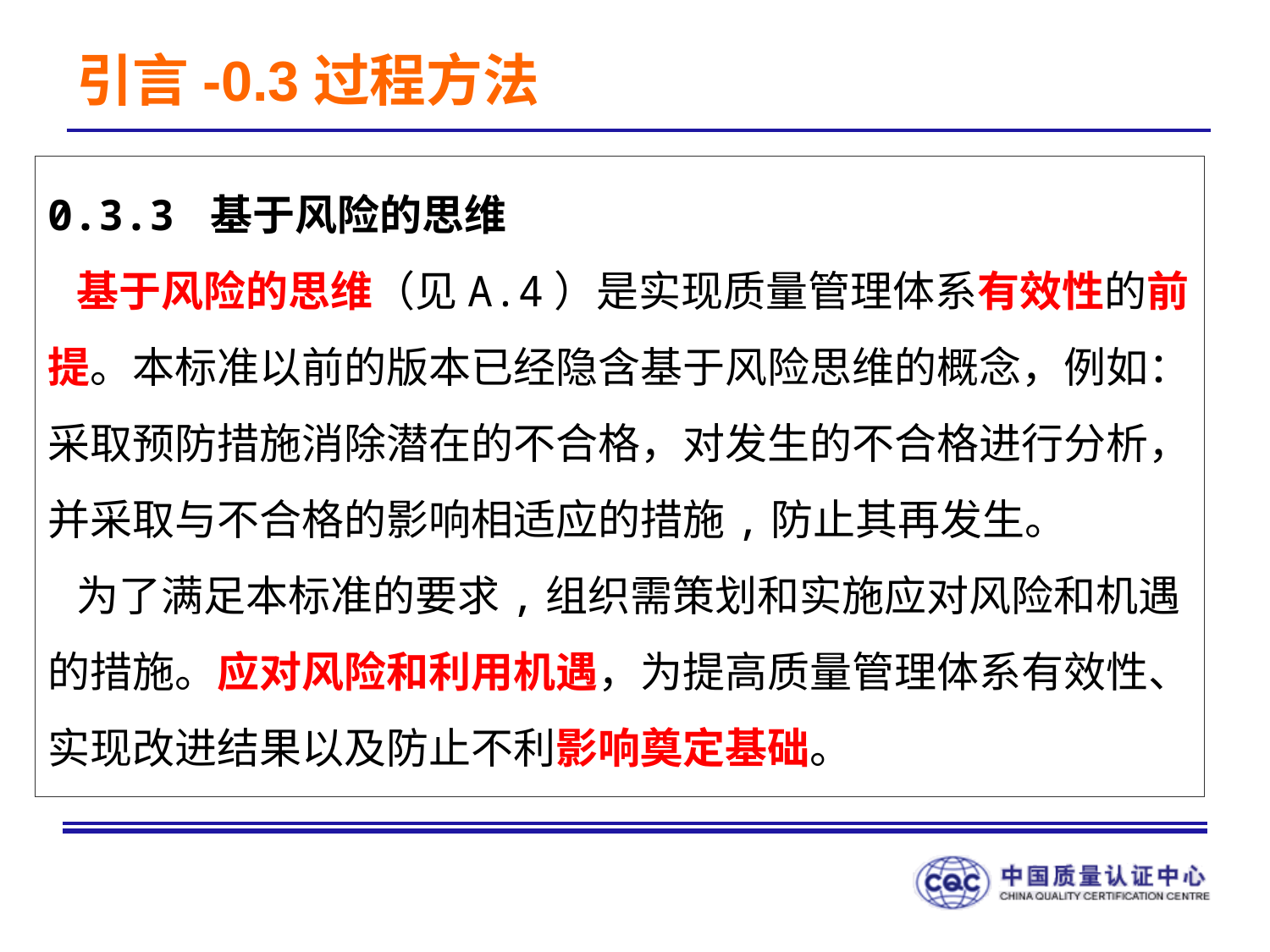

引言-0.3过程方法
0.3.3 基于风险的思维
  基于风险的思维（见A.4）是实现质量管理体系有效性的前提。本标准以前的版本已经隐含基于风险思维的概念，例如：采取预防措施消除潜在的不合格，对发生的不合格进行分析，并采取与不合格的影响相适应的措施,防止其再发生。
  为了满足本标准的要求,组织需策划和实施应对风险和机遇的措施。应对风险和利用机遇，为提高质量管理体系有效性、实现改进结果以及防止不利影响奠定基础。